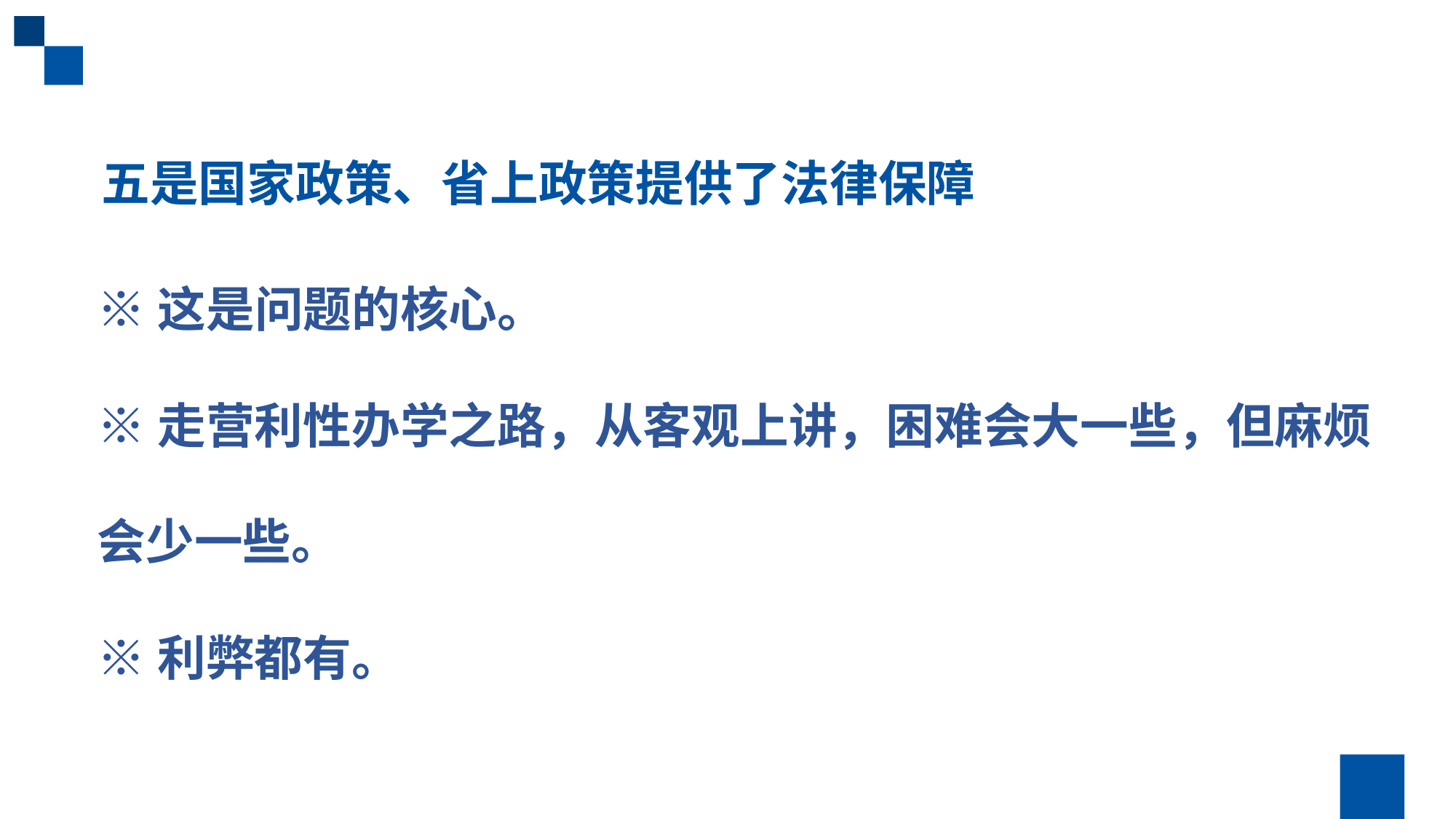

五是国家政策、省上政策提供了法律保障

※这是问题的核心。
※走营利性办学之路，从客观上讲，困难会大一些，但麻烦会少一些。
※利弊都有。
97